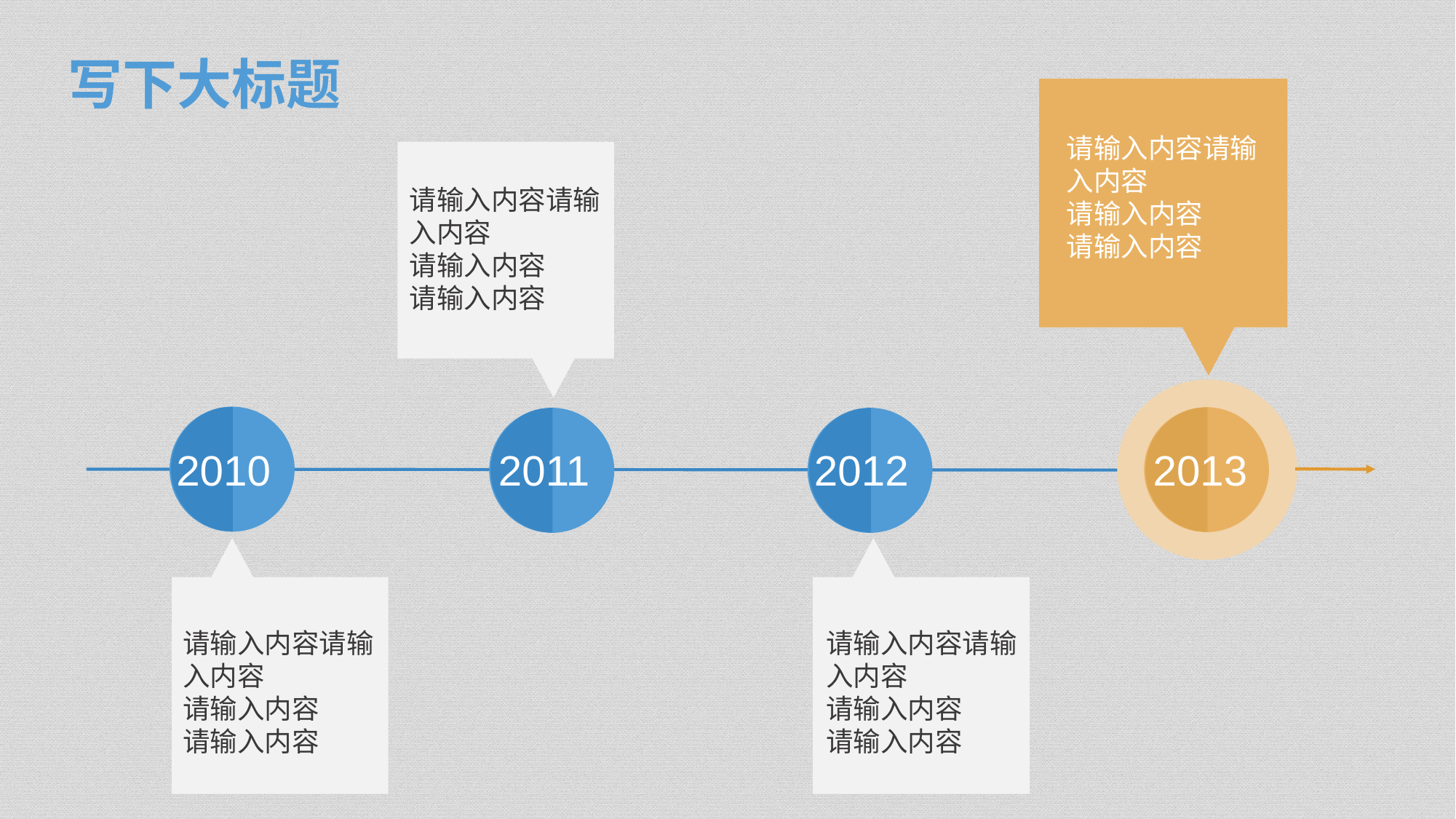

写下大标题

请输入内容请输入内容
请输入内容
请输入内容

请输入内容请输入内容
请输入内容
请输入内容

2010
2011
2012
2013

请输入内容请输入内容
请输入内容
请输入内容
请输入内容请输入内容
请输入内容
请输入内容